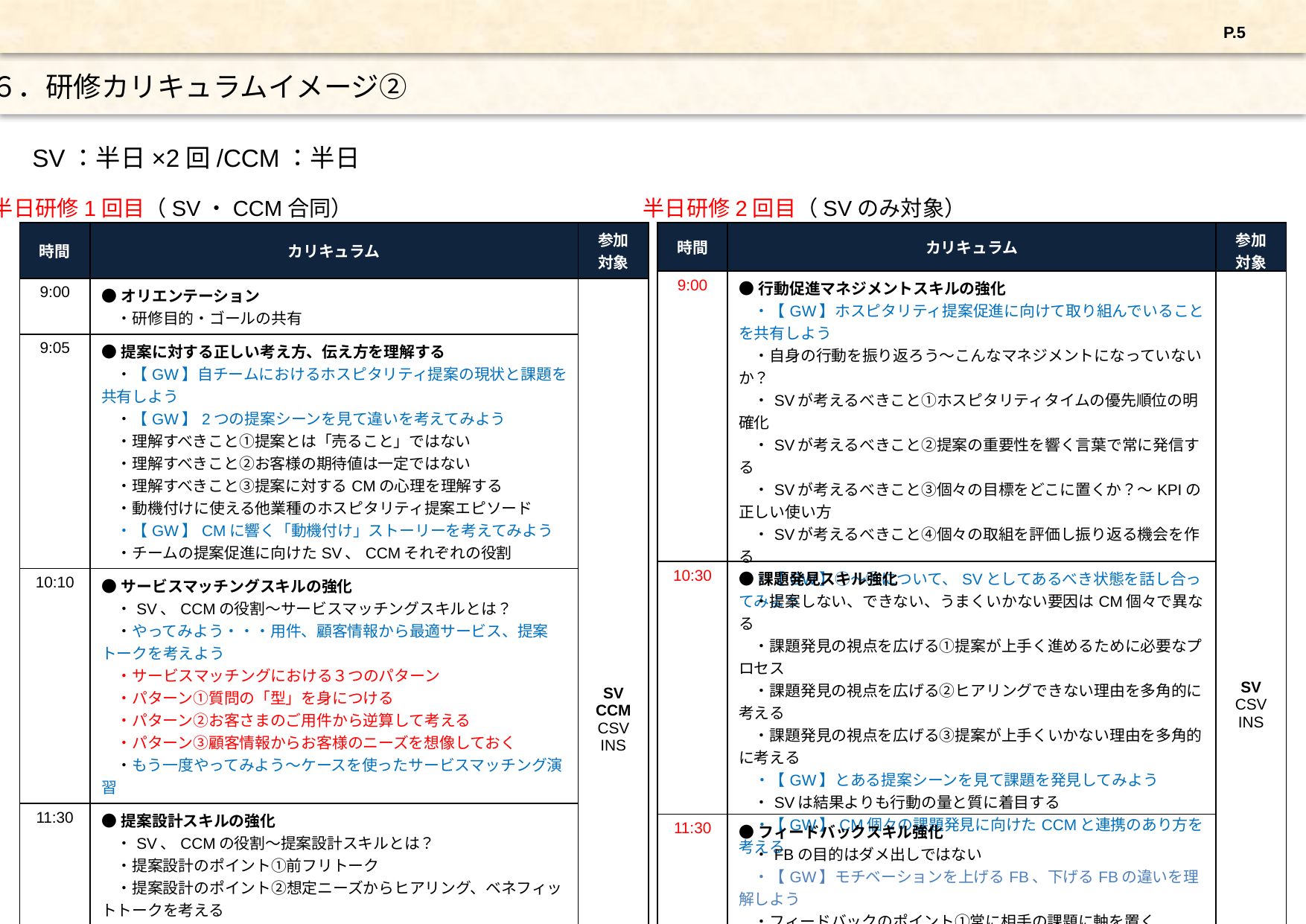

P.5
６．研修カリキュラムイメージ②
SV：半日×2回/CCM：半日

半日研修1回目（SV・CCM合同）
半日研修2回目（SVのみ対象）
| 時間 | カリキュラム | 参加 対象 |
| --- | --- | --- |
| 9:00 | ●オリエンテーション 　・研修目的・ゴールの共有 | SV CCM CSV INS |
| 9:05 | ●提案に対する正しい考え方、伝え方を理解する 　・【GW】自チームにおけるホスピタリティ提案の現状と課題を共有しよう 　・【GW】2つの提案シーンを見て違いを考えてみよう 　・理解すべきこと①提案とは「売ること」ではない 　・理解すべきこと②お客様の期待値は一定ではない 　・理解すべきこと③提案に対するCMの心理を理解する 　・動機付けに使える他業種のホスピタリティ提案エピソード 　・【GW】CMに響く「動機付け」ストーリーを考えてみよう 　・チームの提案促進に向けたSV、CCMそれぞれの役割 |  |
| 10:10 | ●サービスマッチングスキルの強化 　・SV、CCMの役割～サービスマッチングスキルとは？ 　・やってみよう・・・用件、顧客情報から最適サービス、提案トークを考えよう 　・サービスマッチングにおける３つのパターン 　・パターン①質問の「型」を身につける 　・パターン➁お客さまのご用件から逆算して考える 　・パターン③顧客情報からお客様のニーズを想像しておく 　・もう一度やってみよう～ケースを使ったサービスマッチング演習 |  |
| 11:30 | ●提案設計スキルの強化 　・SV、CCMの役割～提案設計スキルとは？ 　・提案設計のポイント①前フリトーク 　・提案設計のポイント②想定ニーズからヒアリング、ベネフィットトークを考える 　・提案設計のポイント③CTI確認～マッチング後のCMへのフィードバック伝え方　 　・提案への不安払拭には、段階的に「やってみせて」、「やらせてみる」が大切 　・【GW】ケース演習～代表者による提案ロープレ |  |
| 12:20 12:30 | ●気づきの整理 　・ここまでの内容を踏まえ、チームのホスピタリティ提案推進に向けて、 　 取り組むべきことを整理する 　・質疑応答 |  |
| 時間 | カリキュラム | 参加 対象 |
| --- | --- | --- |
| 9:00 | ●行動促進マネジメントスキルの強化 　・【GW】ホスピタリティ提案促進に向けて取り組んでいることを共有しよう 　・自身の行動を振り返ろう～こんなマネジメントになっていないか？ 　・SVが考えるべきこと①ホスピタリティタイムの優先順位の明確化 　・SVが考えるべきこと②提案の重要性を響く言葉で常に発信する 　・SVが考えるべきこと③個々の目標をどこに置くか？～KPIの正しい使い方 　・SVが考えるべきこと④個々の取組を評価し振り返る機会を作る 　・【GW】①～④について、SVとしてあるべき状態を話し合ってみよう | SV CSV INS |
| 10:30 | ●課題発見スキル強化 　・提案しない、できない、うまくいかない要因はCM個々で異なる 　・課題発見の視点を広げる①提案が上手く進めるために必要なプロセス 　・課題発見の視点を広げる②ヒアリングできない理由を多角的に考える 　・課題発見の視点を広げる③提案が上手くいかない理由を多角的に考える 　・【GW】とある提案シーンを見て課題を発見してみよう 　・SVは結果よりも行動の量と質に着目する 　・【GW】CM個々の課題発見に向けたCCMと連携のあり方を考える |  |
| 11:30 | ●フィードバックスキル強化 　・FBの目的はダメ出しではない 　・【GW】モチベーションを上げるFB、下げるFBの違いを理解しよう 　・フィードバックのポイント①常に相手の課題に軸を置く 　・フィードバックのポイント②なぜ？を明確に伝える 　・フィードバックのポイント③どうすれば？を具体的に伝える 　・応対後のワンポイントフィードバックの組み立て方 　・振り返り機会のフィードバックの組み立て方 　・フィードバックで使える質問例 　・【GW】ケース演習～フィードバックロープレ |  |
| 12:10 12:30 | ●アクションプランの検討 　・ここまでの内容を踏まえ、チームのホスピタリティ提案推進に向けて、 　 取り組むべきこと、CCMとの連携のあり方を整理する 　・質疑応答 |  |